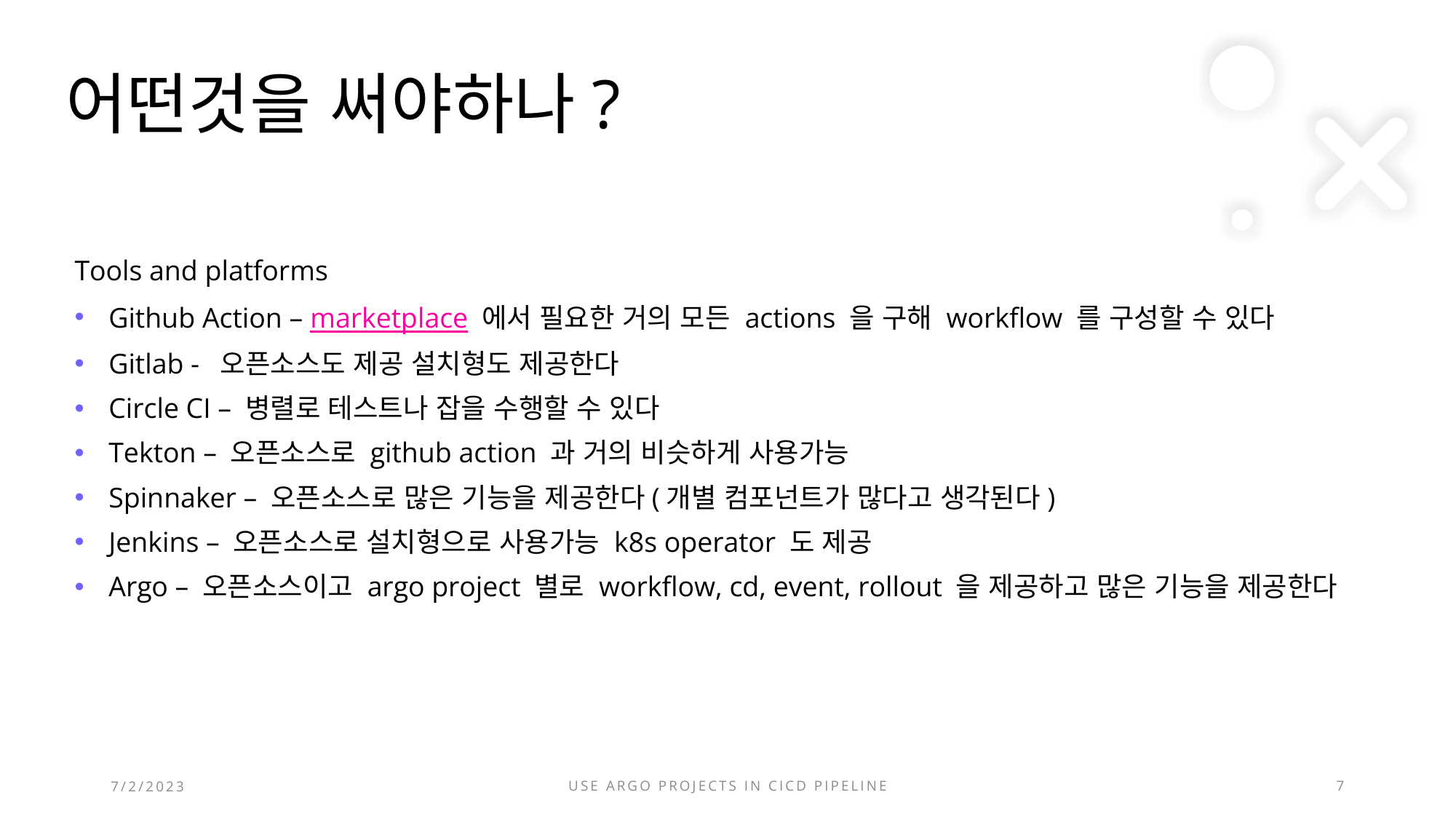

# 어떤것을 써야하나?
Tools and platforms
Github Action – marketplace 에서 필요한 거의 모든 actions 을 구해 workflow 를 구성할 수 있다
Gitlab -  오픈소스도 제공 설치형도 제공한다
Circle CI – 병렬로 테스트나 잡을 수행할 수 있다
Tekton – 오픈소스로 github action 과 거의 비슷하게 사용가능
Spinnaker – 오픈소스로 많은 기능을 제공한다(개별 컴포넌트가 많다고 생각된다)
Jenkins – 오픈소스로 설치형으로 사용가능 k8s operator 도 제공
Argo – 오픈소스이고 argo project 별로 workflow, cd, event, rollout 을 제공하고 많은 기능을 제공한다

7/2/2023
Use argo projects in cicd pipeline
7